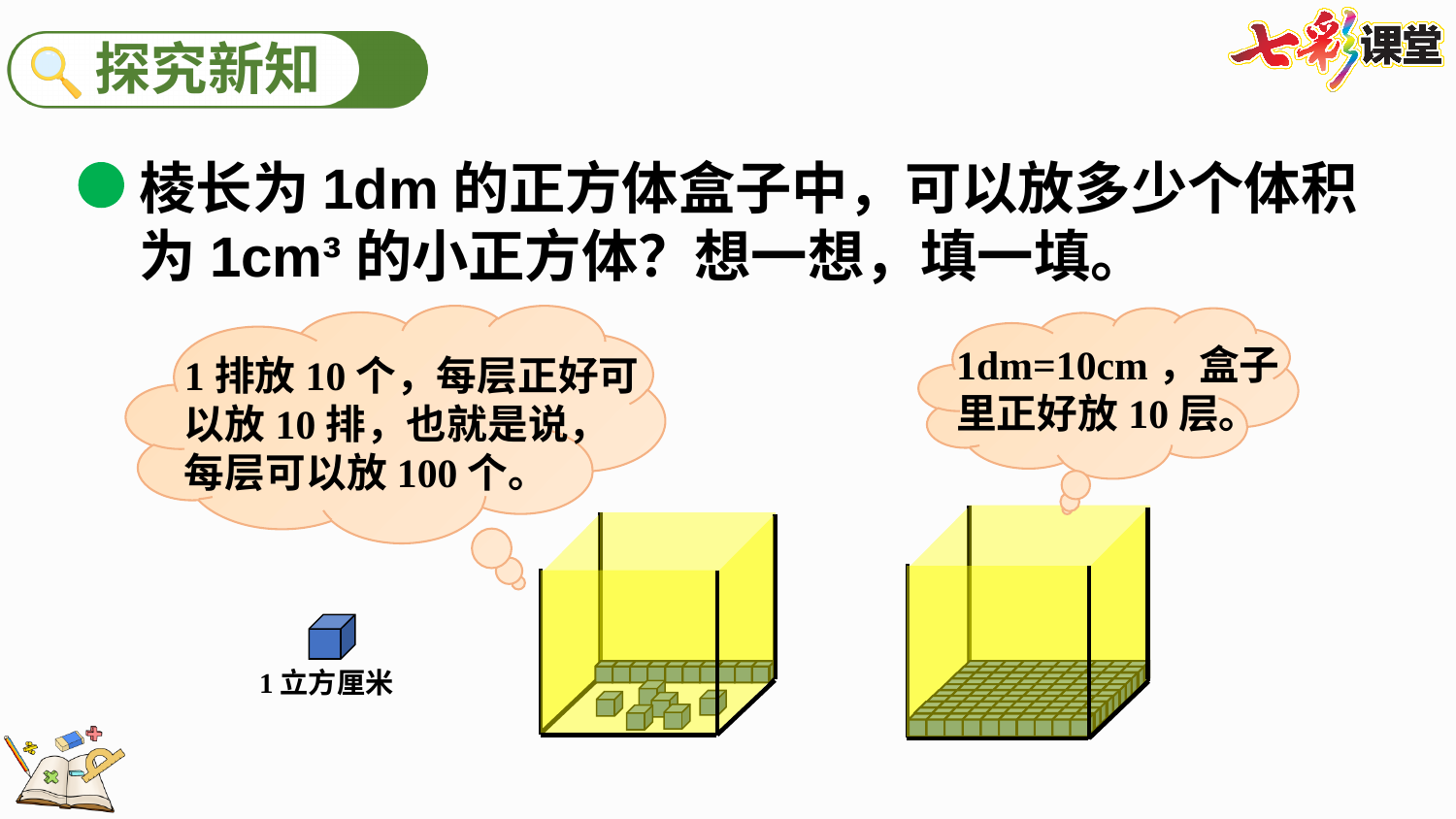

棱长为1dm的正方体盒子中，可以放多少个体积为1cm³的小正方体？想一想，填一填。

1排放10个，每层正好可以放10排，也就是说，每层可以放100个。

1dm=10cm，盒子里正好放10层。

1立方厘米